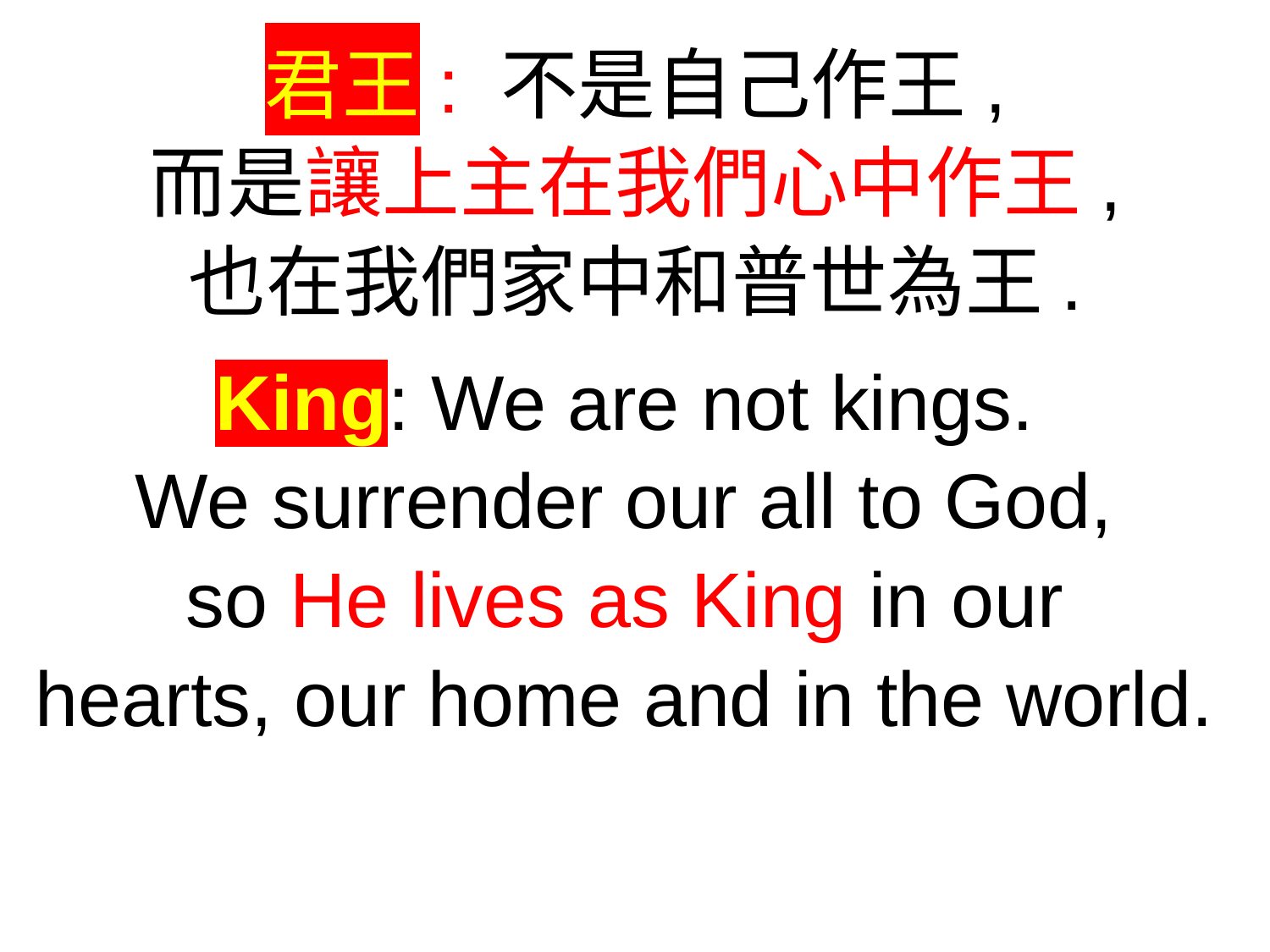

君王: 不是自己作王,
而是讓上主在我們心中作王,
也在我們家中和普世為王.
King: We are not kings.
We surrender our all to God,
so He lives as King in our
hearts, our home and in the world.